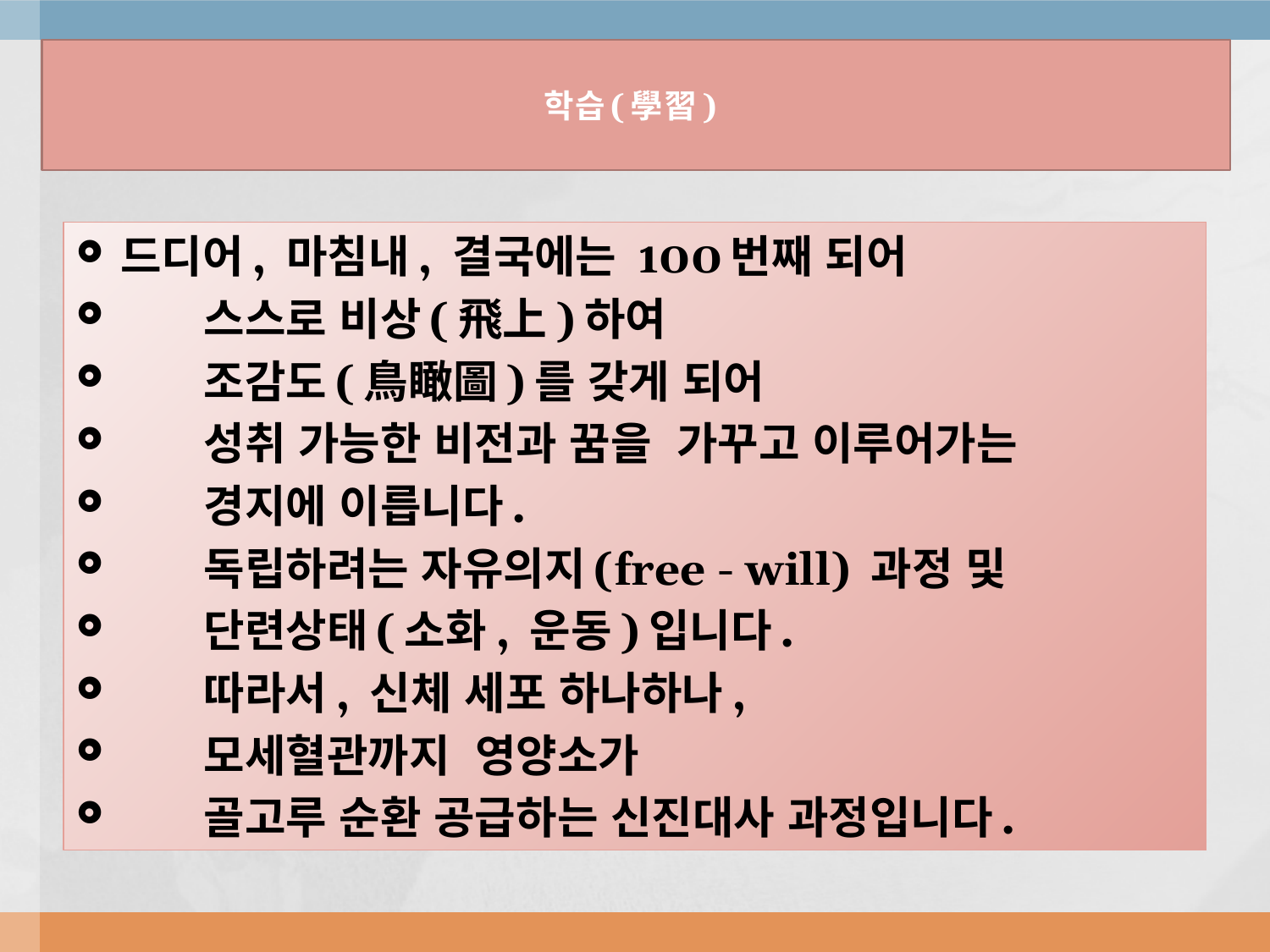

# 학습(學習)
드디어, 마침내, 결국에는 100번째 되어
      스스로 비상(飛上)하여
      조감도(鳥瞰圖)를 갖게 되어
      성취 가능한 비전과 꿈을  가꾸고 이루어가는
      경지에 이릅니다.
      독립하려는 자유의지(free - will) 과정 및
      단련상태(소화, 운동)입니다.
      따라서, 신체 세포 하나하나,
      모세혈관까지  영양소가
      골고루 순환 공급하는 신진대사 과정입니다.